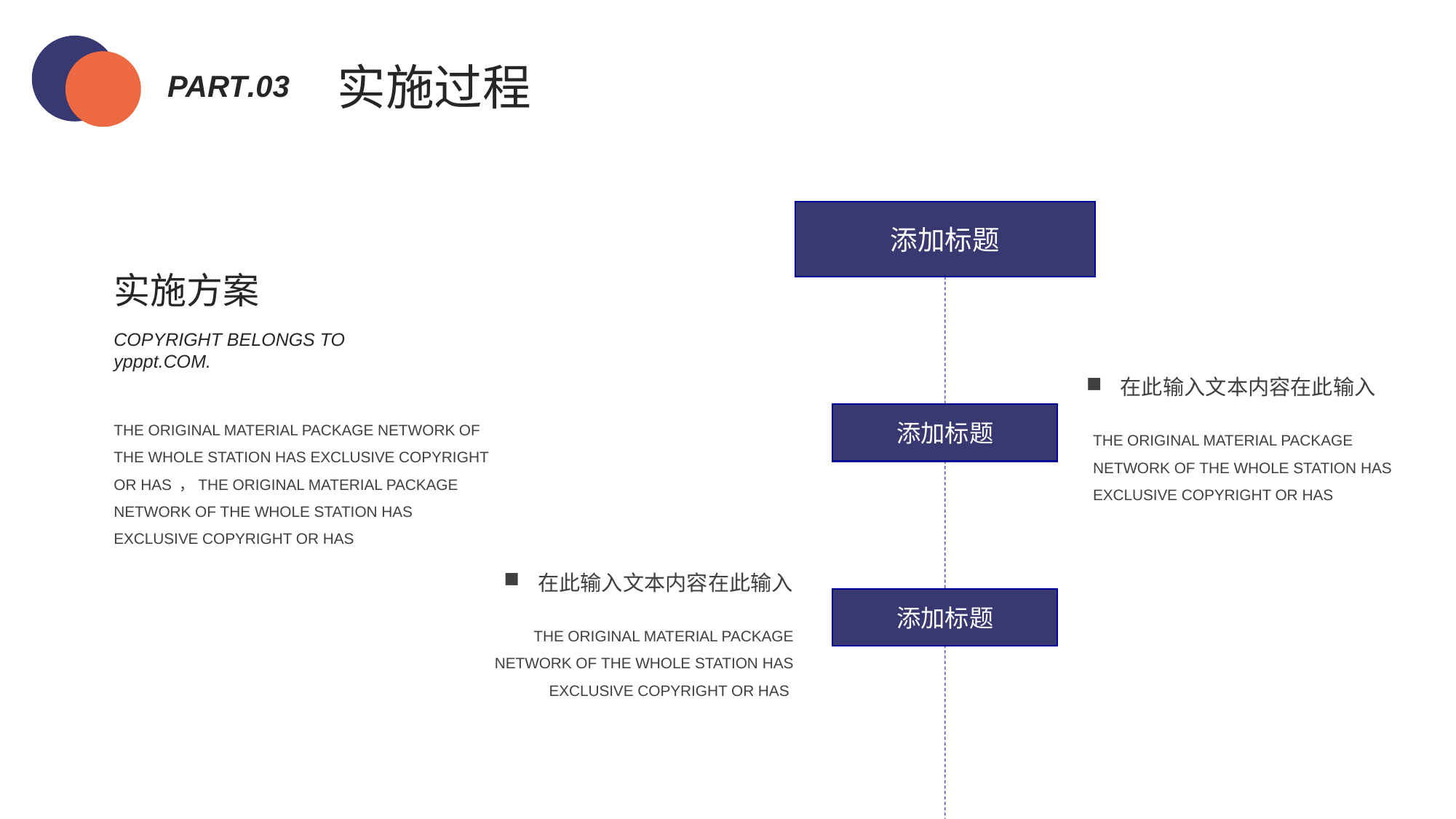

实施过程
PART.03
添加标题
实施方案
COPYRIGHT BELONGS TO ypppt.COM.
在此输入文本内容在此输入
THE ORIGINAL MATERIAL PACKAGE NETWORK OF THE WHOLE STATION HAS EXCLUSIVE COPYRIGHT OR HAS
添加标题
THE ORIGINAL MATERIAL PACKAGE NETWORK OF THE WHOLE STATION HAS EXCLUSIVE COPYRIGHT OR HAS ，THE ORIGINAL MATERIAL PACKAGE NETWORK OF THE WHOLE STATION HAS EXCLUSIVE COPYRIGHT OR HAS
在此输入文本内容在此输入
THE ORIGINAL MATERIAL PACKAGE NETWORK OF THE WHOLE STATION HAS EXCLUSIVE COPYRIGHT OR HAS
添加标题